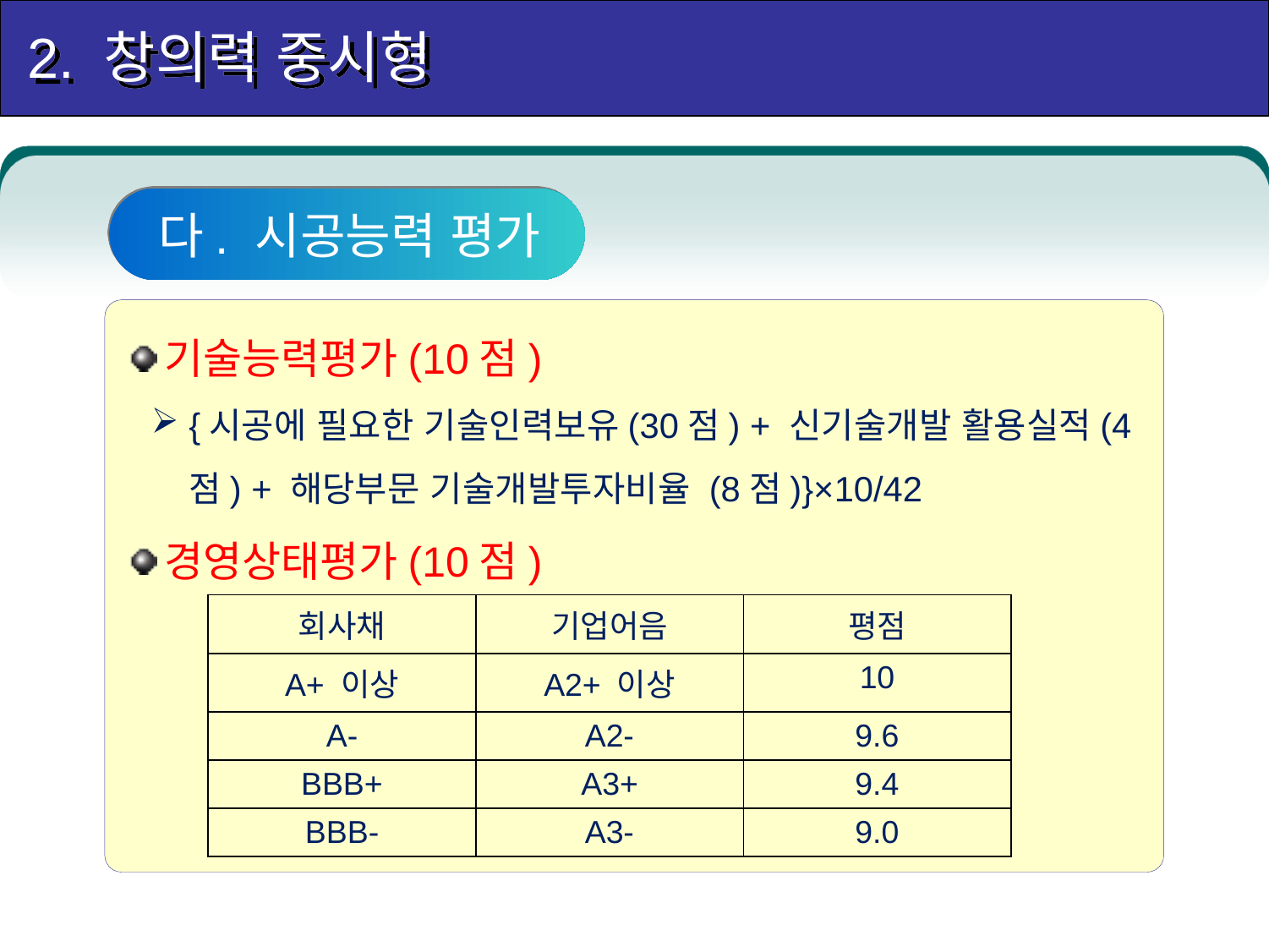

2. 창의력 중시형
다. 시공능력 평가

기술능력평가(10점)
{시공에 필요한 기술인력보유(30점) + 신기술개발 활용실적(4점) + 해당부문 기술개발투자비율 (8점)}×10/42
경영상태평가(10점)
| 회사채 | 기업어음 | 평점 |
| --- | --- | --- |
| A+ 이상 | A2+ 이상 | 10 |
| A- | A2- | 9.6 |
| BBB+ | A3+ | 9.4 |
| BBB- | A3- | 9.0 |